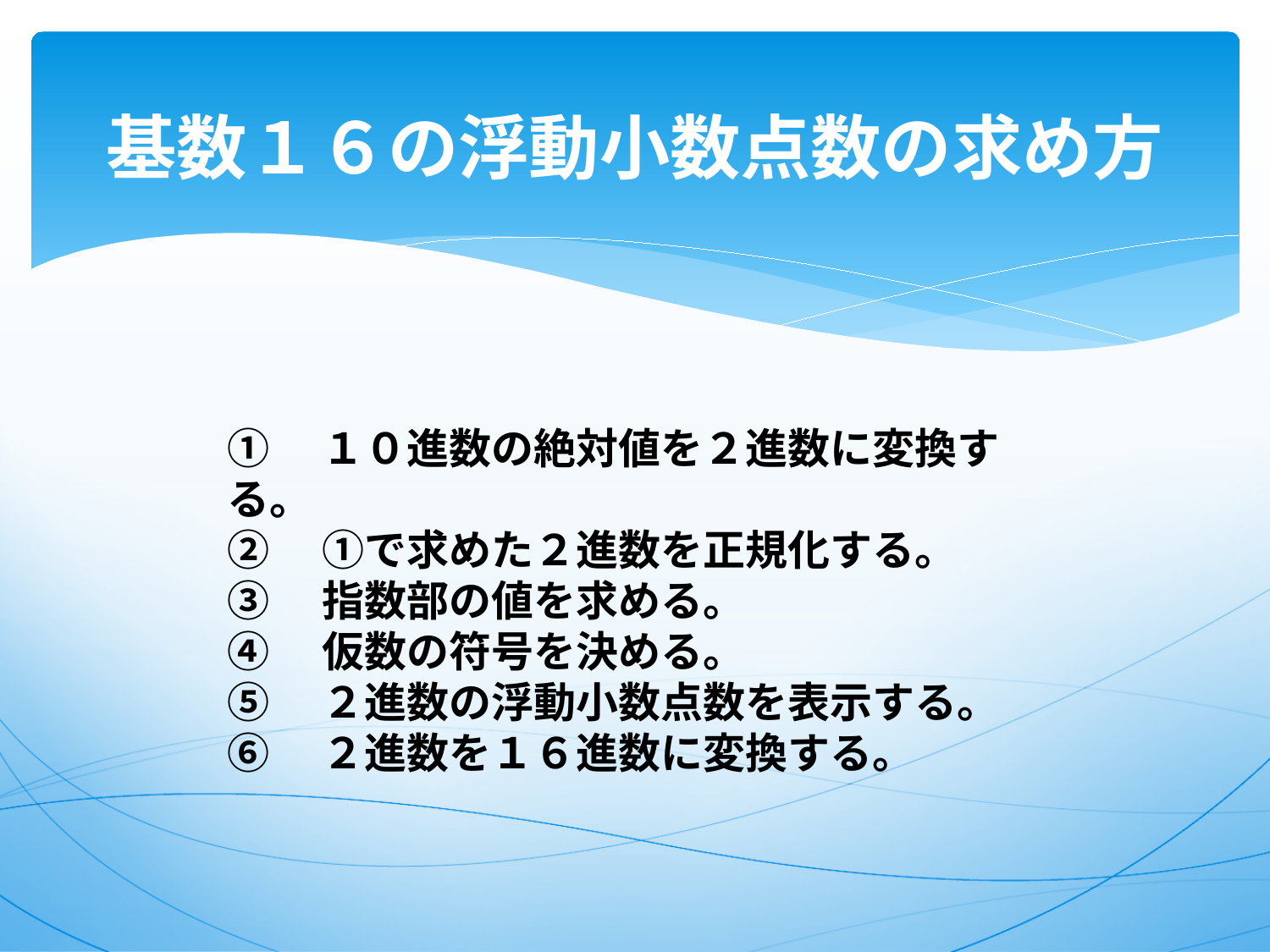

# 基数１６の浮動小数点数の求め方
①　１０進数の絶対値を２進数に変換する。
②　①で求めた２進数を正規化する。
③　指数部の値を求める。
④　仮数の符号を決める。
⑤　２進数の浮動小数点数を表示する。
⑥　２進数を１６進数に変換する。